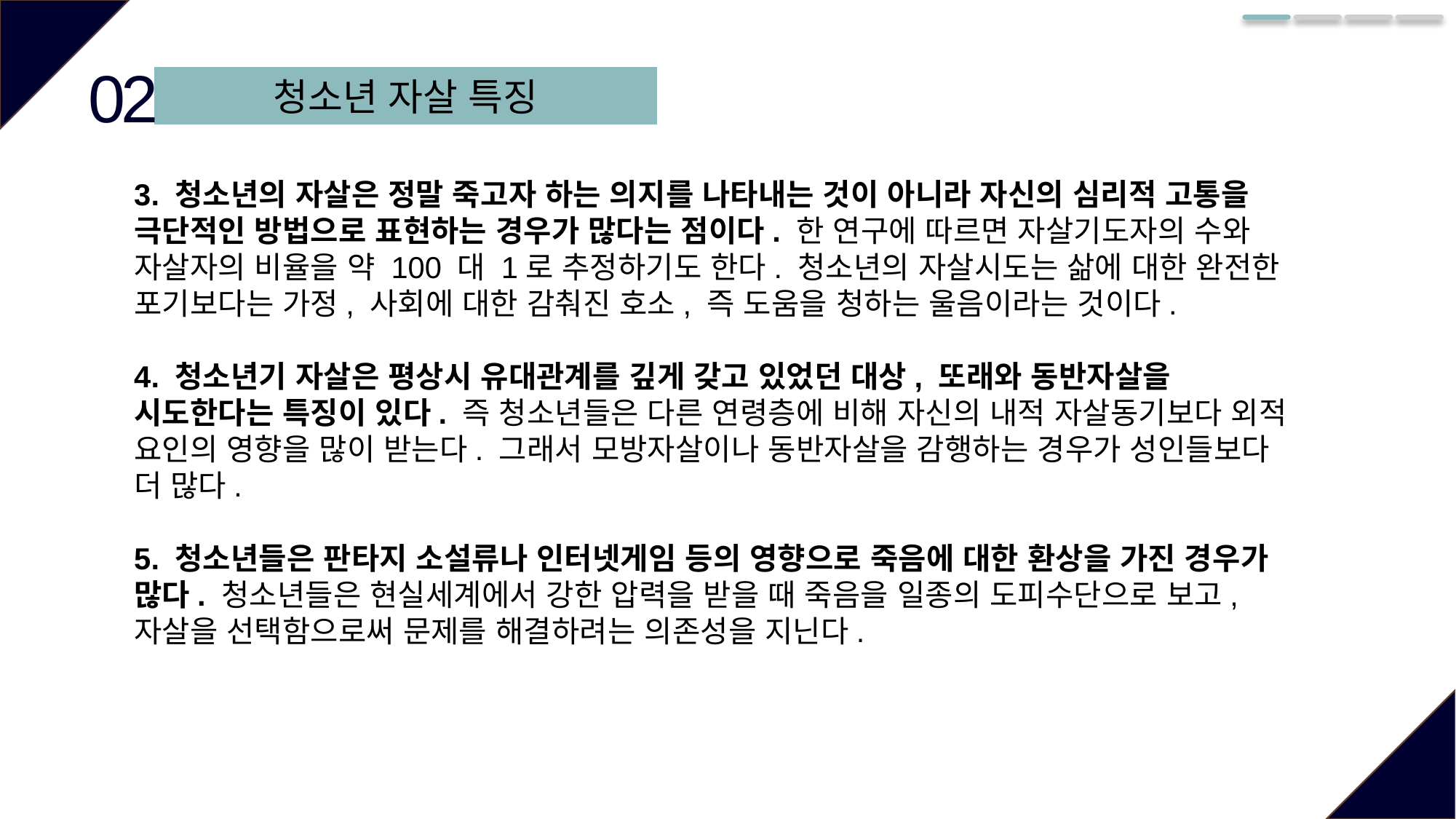

02
청소년 자살 특징
3. 청소년의 자살은 정말 죽고자 하는 의지를 나타내는 것이 아니라 자신의 심리적 고통을 극단적인 방법으로 표현하는 경우가 많다는 점이다. 한 연구에 따르면 자살기도자의 수와 자살자의 비율을 약 100 대 1로 추정하기도 한다. 청소년의 자살시도는 삶에 대한 완전한 포기보다는 가정, 사회에 대한 감춰진 호소, 즉 도움을 청하는 울음이라는 것이다.

4. 청소년기 자살은 평상시 유대관계를 깊게 갖고 있었던 대상, 또래와 동반자살을 시도한다는 특징이 있다. 즉 청소년들은 다른 연령층에 비해 자신의 내적 자살동기보다 외적 요인의 영향을 많이 받는다. 그래서 모방자살이나 동반자살을 감행하는 경우가 성인들보다 더 많다.

5. 청소년들은 판타지 소설류나 인터넷게임 등의 영향으로 죽음에 대한 환상을 가진 경우가 많다. 청소년들은 현실세계에서 강한 압력을 받을 때 죽음을 일종의 도피수단으로 보고, 자살을 선택함으로써 문제를 해결하려는 의존성을 지닌다.